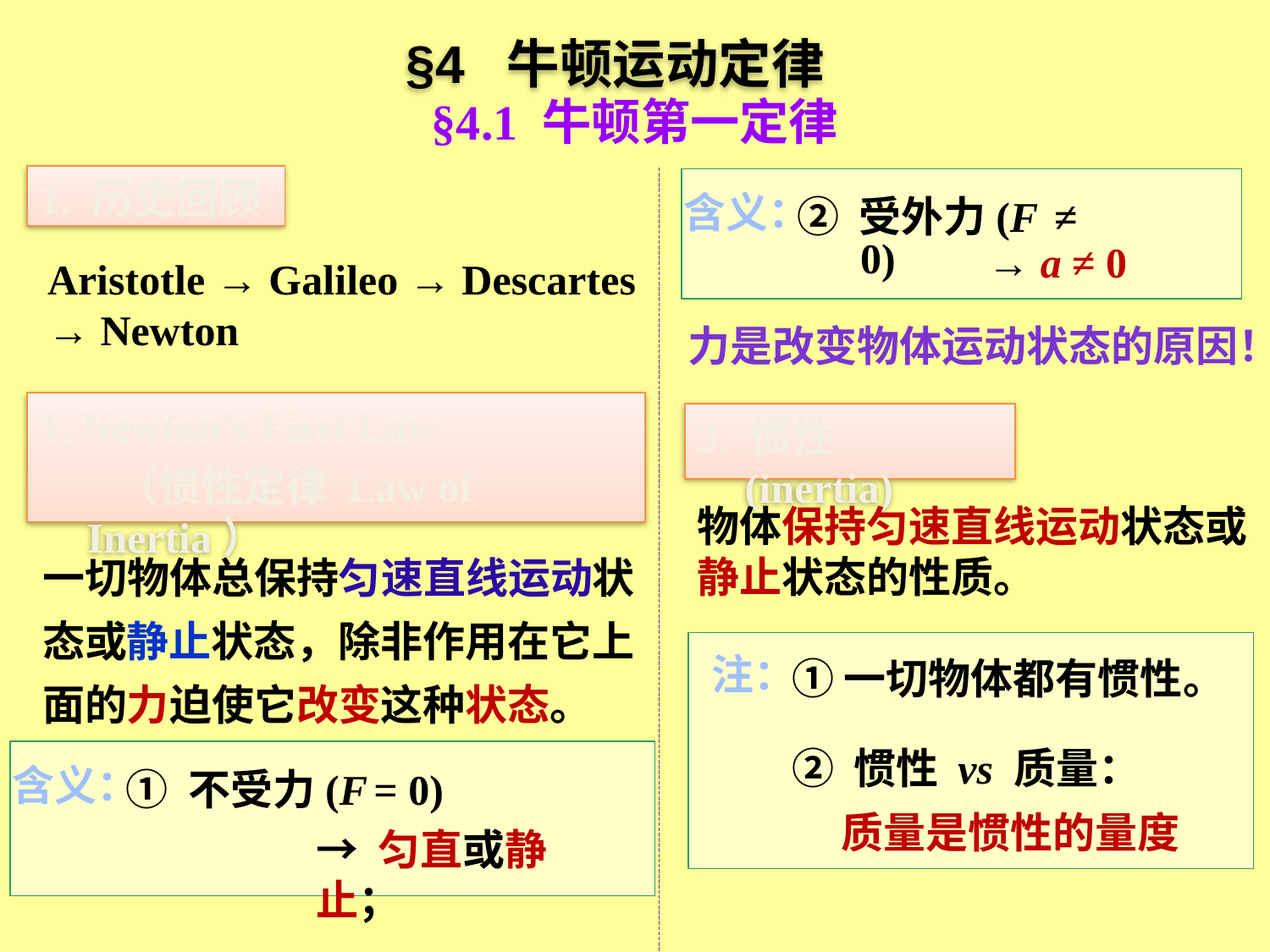

§4  牛顿运动定律
§4.1 牛顿第一定律
1. 历史回顾

含义：
② 受外力(F  ≠ 0)
→ a ≠ 0
Aristotle → Galileo → Descartes → Newton
力是改变物体运动状态的原因！
1. Newton’s First Law
       （惯性定律 Law of Inertia）
3. 惯性 (inertia)
物体保持匀速直线运动状态或静止状态的性质。
一切物体总保持匀速直线运动状态或静止状态，除非作用在它上面的力迫使它改变这种状态。

注：
①一切物体都有惯性。

② 惯性 vs 质量：
含义：
① 不受力(F = 0)
质量是惯性的量度
→ 匀直或静止；